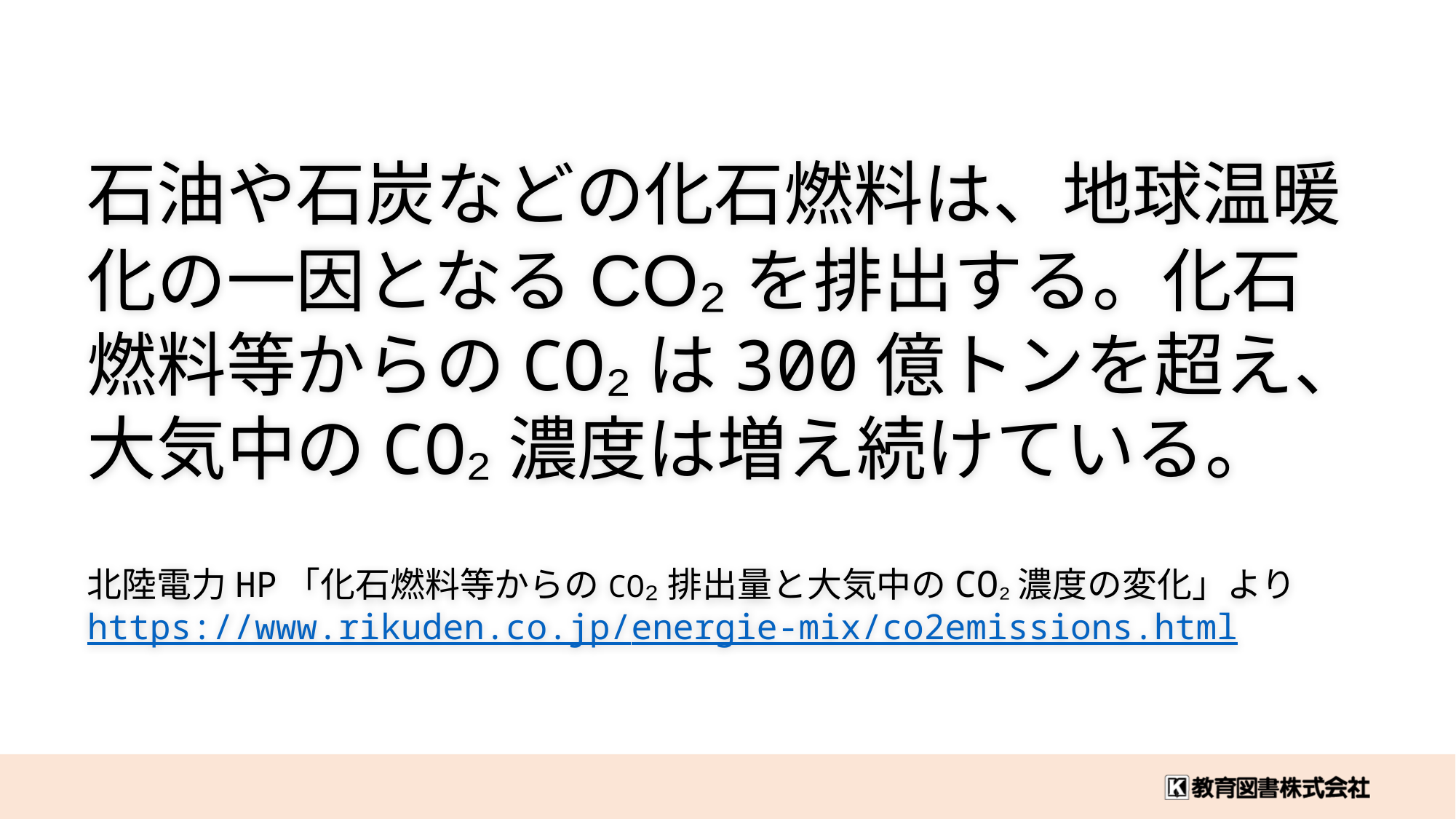

石油や石炭などの化石燃料は、地球温暖化の一因となるCO₂を排出する。化石燃料等からのCO₂は300億トンを超え、大気中のCO₂濃度は増え続けている。

北陸電力HP「化石燃料等からのCO₂排出量と大気中のCO₂濃度の変化」より
https://www.rikuden.co.jp/energie-mix/co2emissions.html